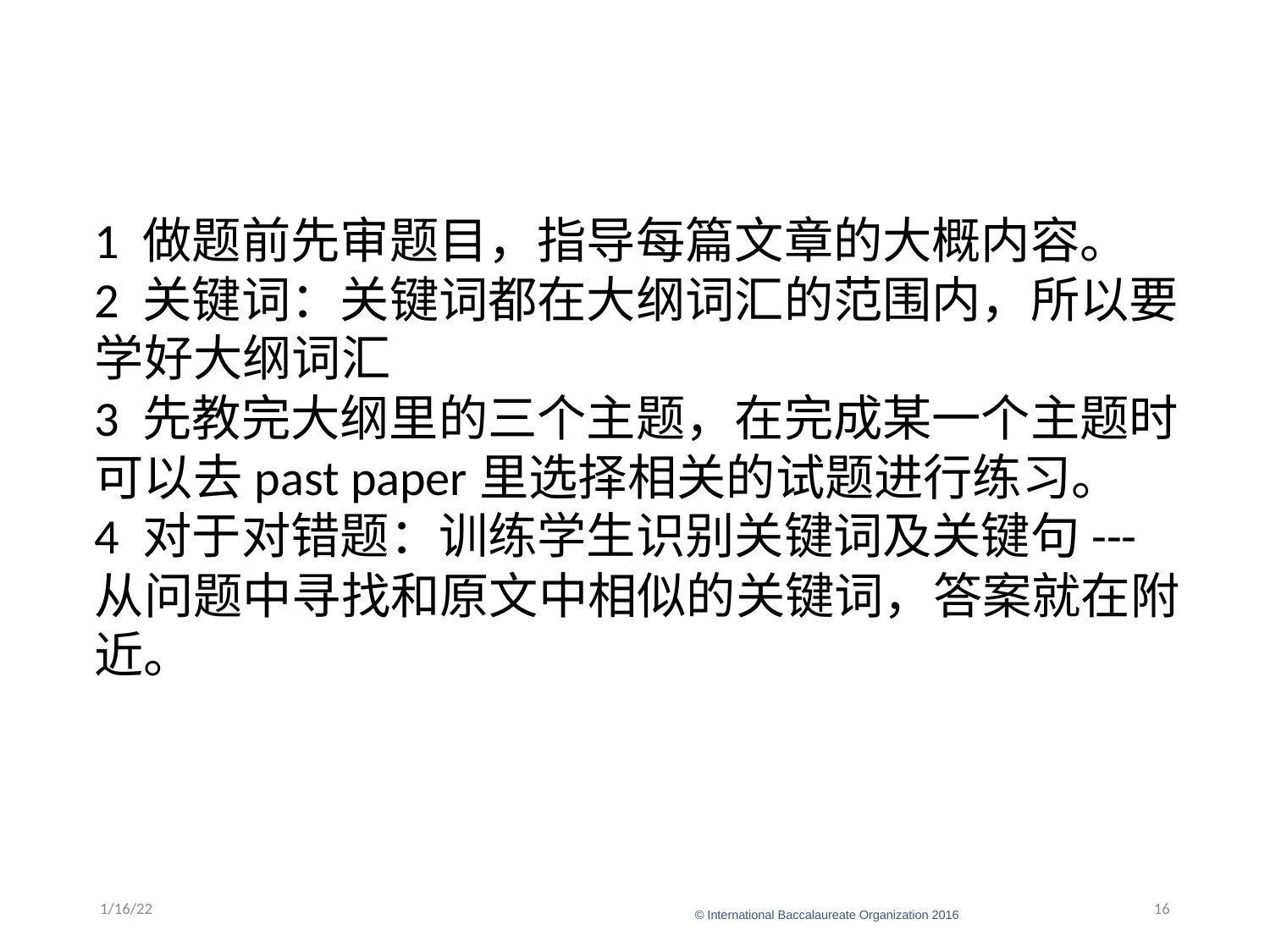

#

1 做题前先审题目，指导每篇文章的大概内容。
2 关键词：关键词都在大纲词汇的范围内，所以要学好大纲词汇
3 先教完大纲里的三个主题，在完成某一个主题时可以去past paper里选择相关的试题进行练习。
4 对于对错题：训练学生识别关键词及关键句---从问题中寻找和原文中相似的关键词，答案就在附近。

1/16/22
16